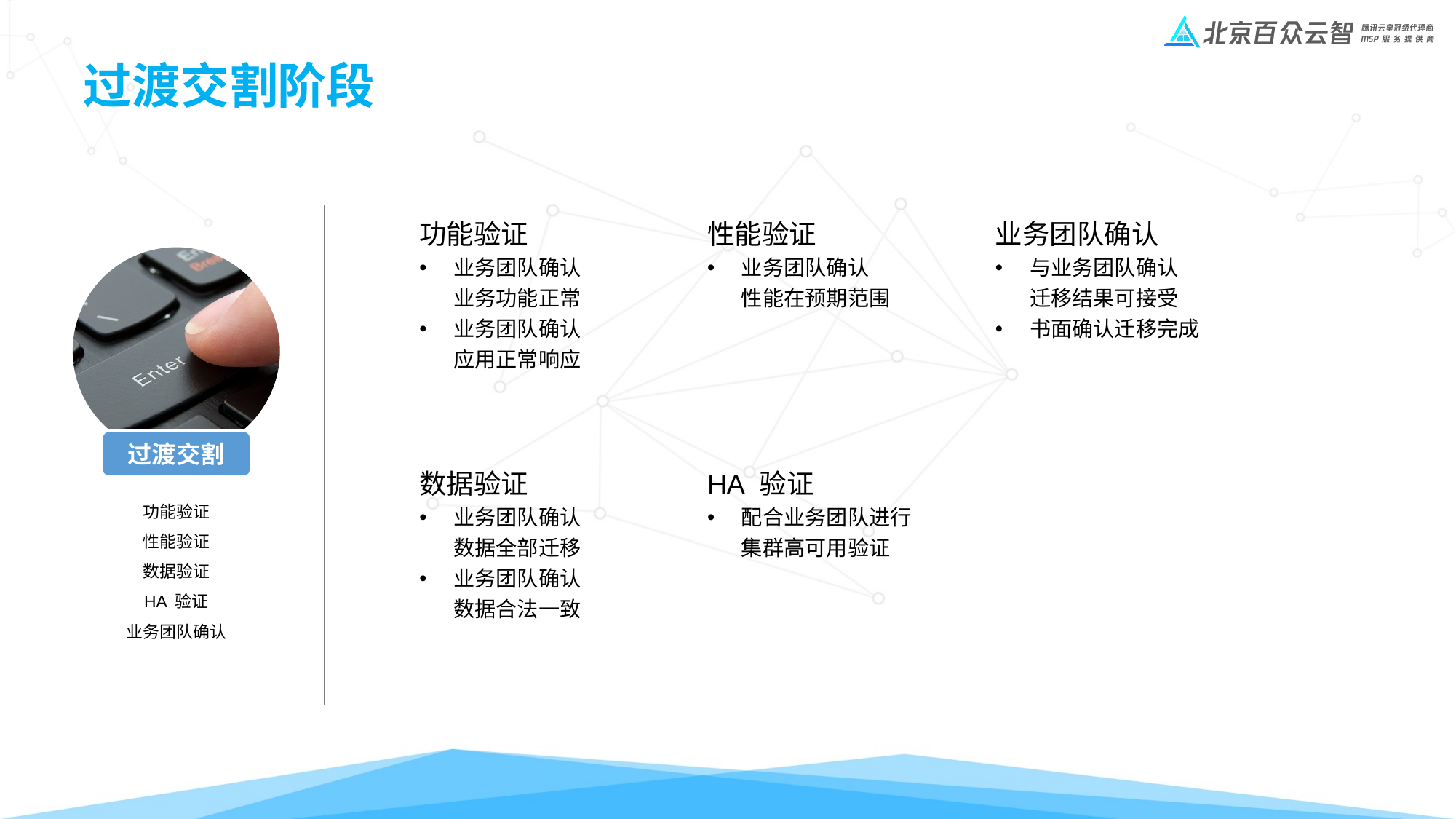

# 过渡交割阶段
性能验证
业务团队确认
性能在预期范围
业务团队确认
与业务团队确认
迁移结果可接受
书面确认迁移完成
功能验证
业务团队确认
业务功能正常
业务团队确认
应用正常响应

过渡交割
功能验证
性能验证
数据验证
HA 验证
业务团队确认
数据验证
业务团队确认
数据全部迁移
业务团队确认
数据合法一致
HA 验证
配合业务团队进行
集群高可用验证